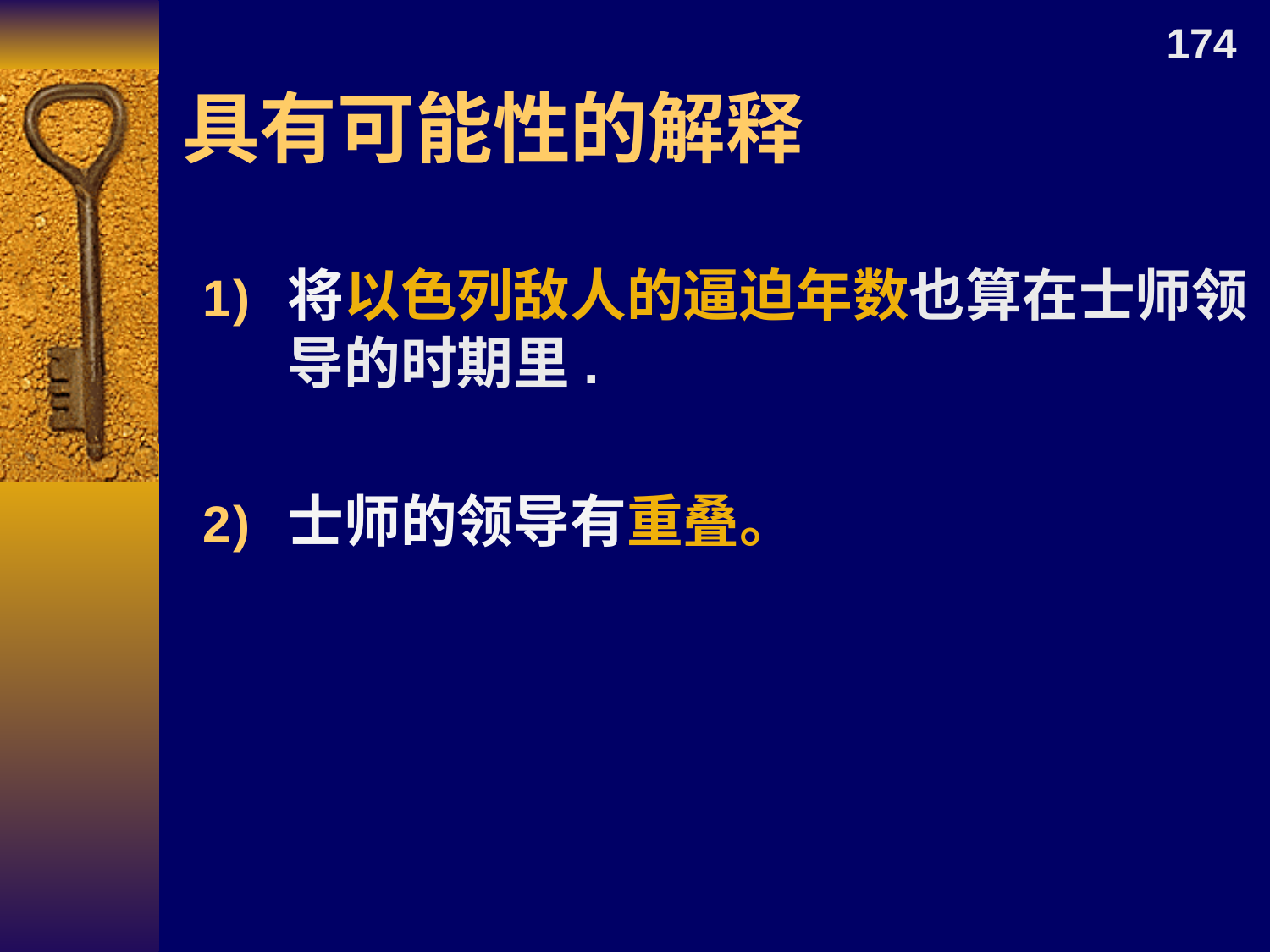

174
# 具有可能性的解释
将以色列敌人的逼迫年数也算在士师领导的时期里.

士师的领导有重叠。